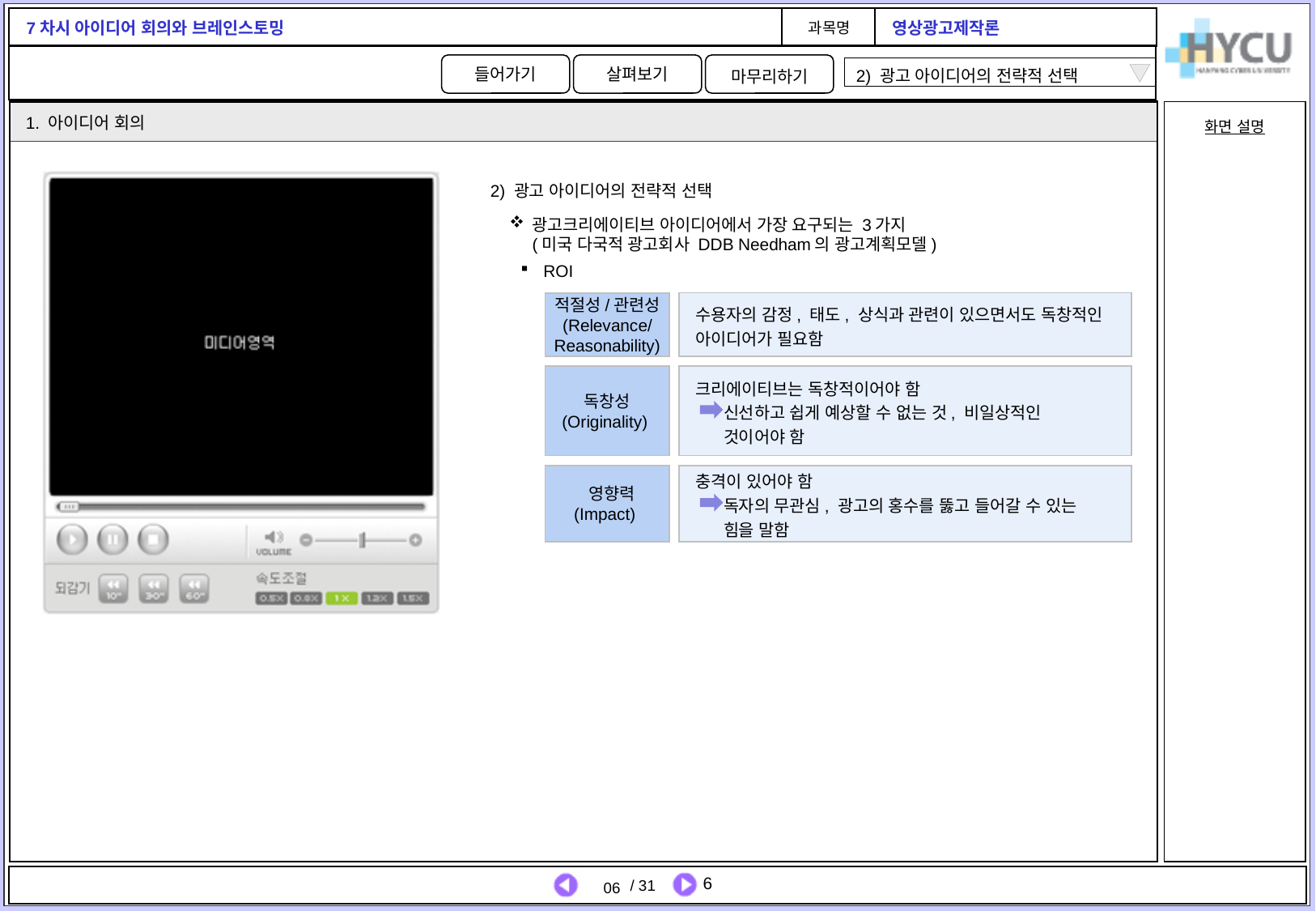

2) 광고 아이디어의 전략적 선택
1. 아이디어 회의
2) 광고 아이디어의 전략적 선택
광고크리에이티브 아이디어에서 가장 요구되는 3가지
(미국 다국적 광고회사 DDB Needham의 광고계획모델)
ROI
수용자의 감정, 태도, 상식과 관련이 있으면서도 독창적인 아이디어가 필요함
적절성/관련성
(Relevance/ Reasonability)
크리에이티브는 독창적이어야 함
      신선하고 쉽게 예상할 수 없는 것, 비일상적인
      것이어야 함
독창성
(Originality)

충격이 있어야 함
      독자의 무관심, 광고의 홍수를 뚫고 들어갈 수 있는
      힘을 말함
 영향력
(Impact)

06